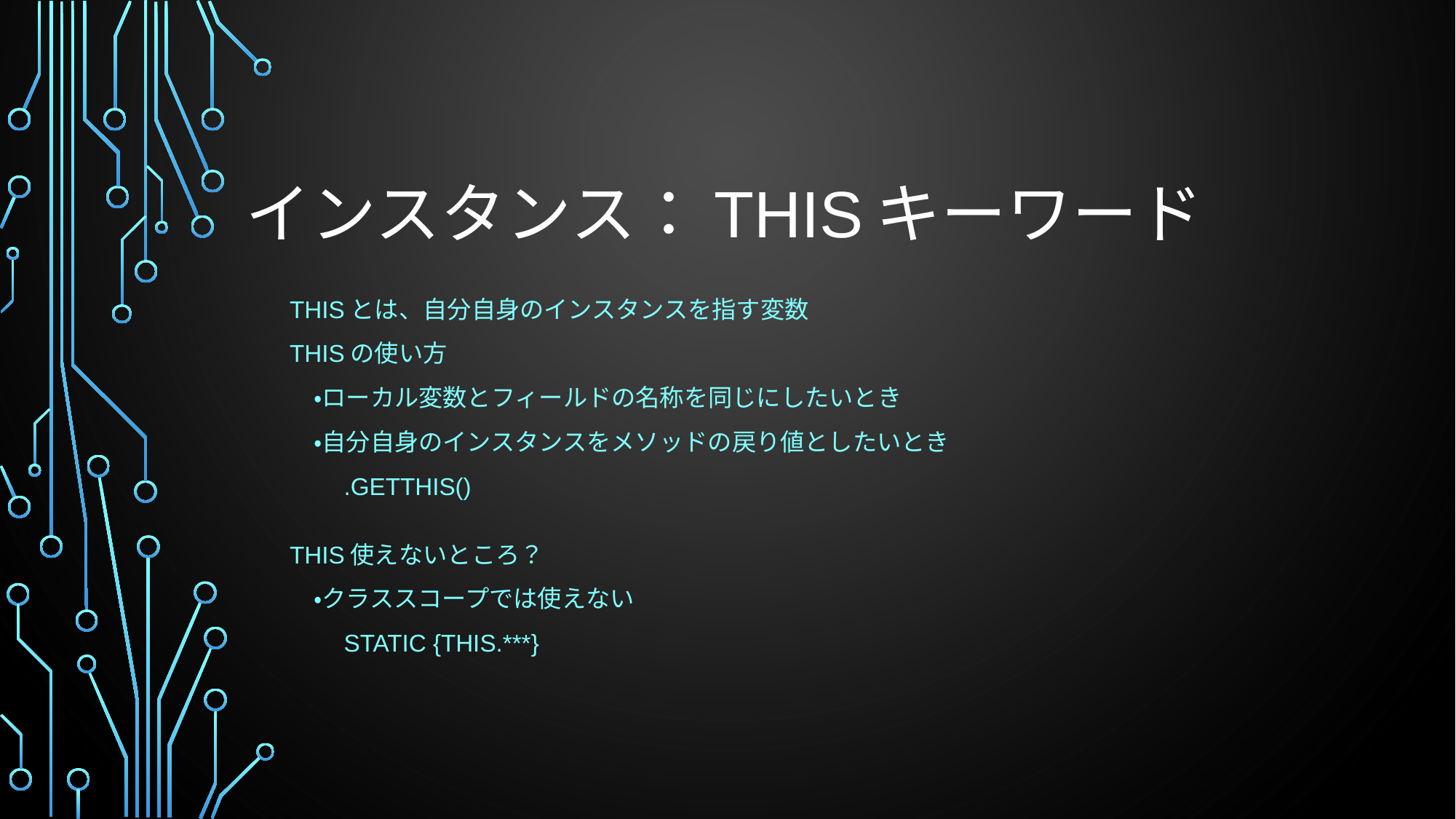

# インスタンス：THISキーワード
Thisとは、自分自身のインスタンスを指す変数
THISの使い方
　・ローカル変数とフィールドの名称を同じにしたいとき
　・自分自身のインスタンスをメソッドの戻り値としたいとき
　　.getThis()

THIS使えないところ？
　・クラススコープでは使えない
　　static {this.***}
19